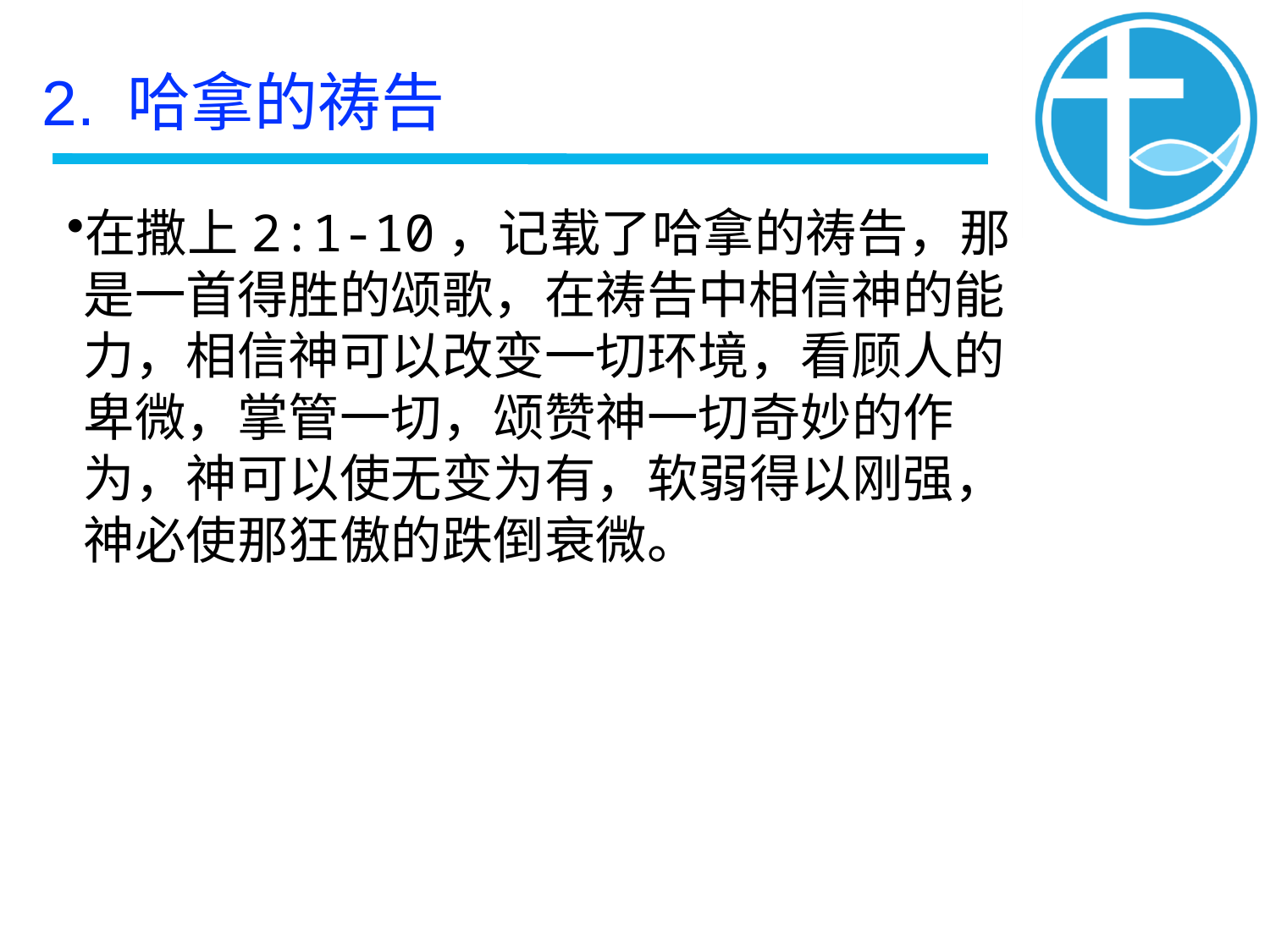

2. 哈拿的祷告
在撒上2:1-10，记载了哈拿的祷告，那是一首得胜的颂歌，在祷告中相信神的能力，相信神可以改变一切环境，看顾人的卑微，掌管一切，颂赞神一切奇妙的作为，神可以使无变为有，软弱得以刚强，神必使那狂傲的跌倒衰微。